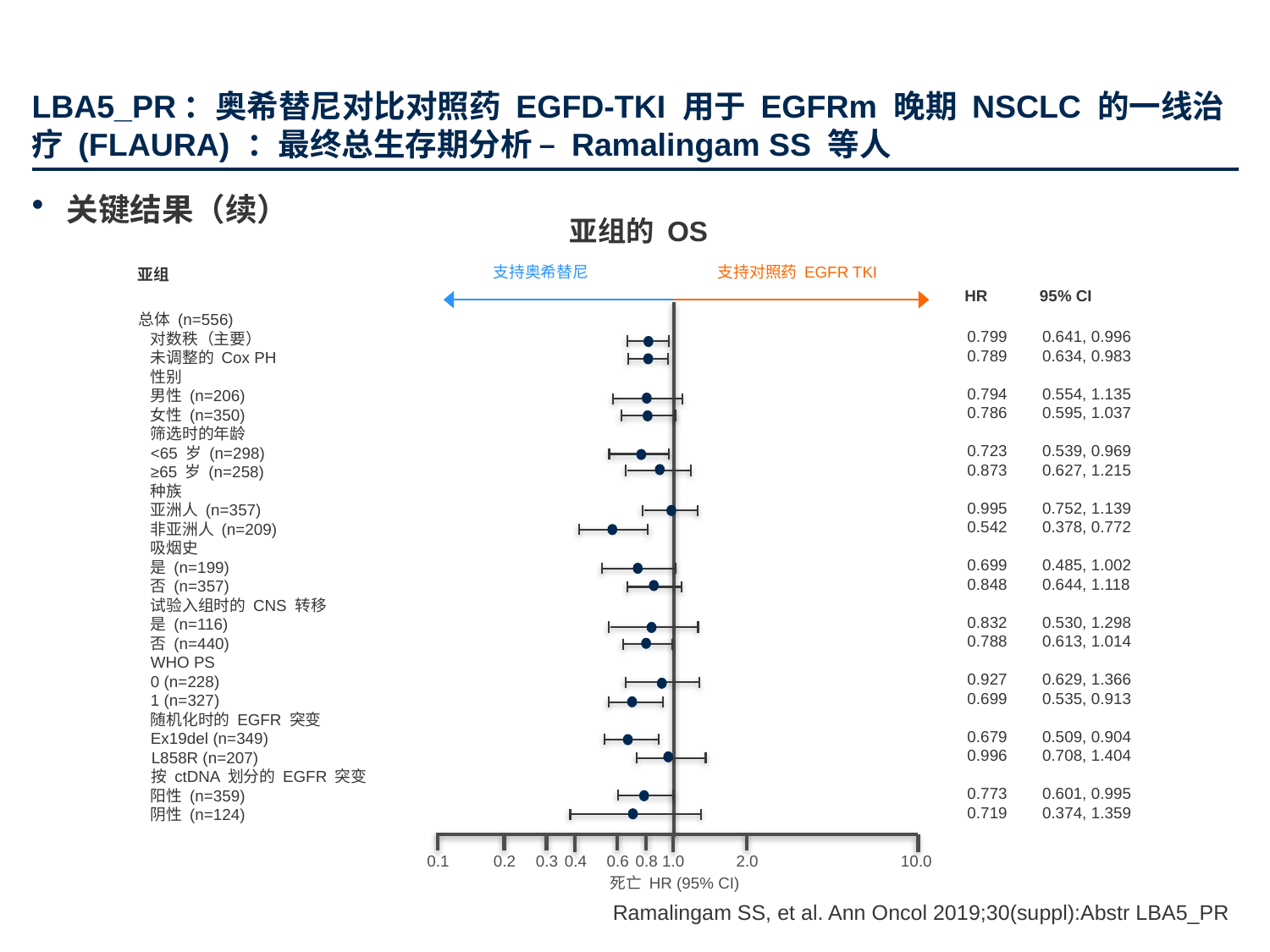

# LBA5_PR：奥希替尼对比对照药 EGFD-TKI 用于 EGFRm 晚期 NSCLC 的一线治疗 (FLAURA) ：最终总生存期分析 – Ramalingam SS 等人
关键结果（续）

亚组的 OS
支持对照药 EGFR TKI
支持奥希替尼
亚组
HR	95% CI
总体 (n=556)
对数秩（主要）
未调整的 Cox PH
性别
男性 (n=206)
女性 (n=350)
筛选时的年龄
<65 岁 (n=298)
≥65 岁 (n=258)
种族
亚洲人 (n=357)
非亚洲人 (n=209)
吸烟史
是 (n=199)
否 (n=357)
试验入组时的 CNS 转移
是 (n=116)
否 (n=440)
WHO PS
0 (n=228)
1 (n=327)
随机化时的 EGFR 突变
Ex19del (n=349)
L858R (n=207)
按 ctDNA 划分的 EGFR 突变
阳性 (n=359)
阴性 (n=124)
0.799	0.641, 0.996
0.789	0.634, 0.983

0.794	0.554, 1.135
0.786	0.595, 1.037

0.723	0.539, 0.969
0.873	0.627, 1.215

0.995	0.752, 1.139
0.542	0.378, 0.772

0.699	0.485, 1.002
0.848	0.644, 1.118

0.832	0.530, 1.298
0.788	0.613, 1.014

0.927	0.629, 1.366
0.699	0.535, 0.913

0.679	0.509, 0.904
0.996	0.708, 1.404

0.773	0.601, 0.995
0.719	0.374, 1.359

0.1
0.2
0.3
0.6
0.8
0.4
1.0
2.0
10.0
死亡 HR (95% CI)
Ramalingam SS, et al. Ann Oncol 2019;30(suppl):Abstr LBA5_PR